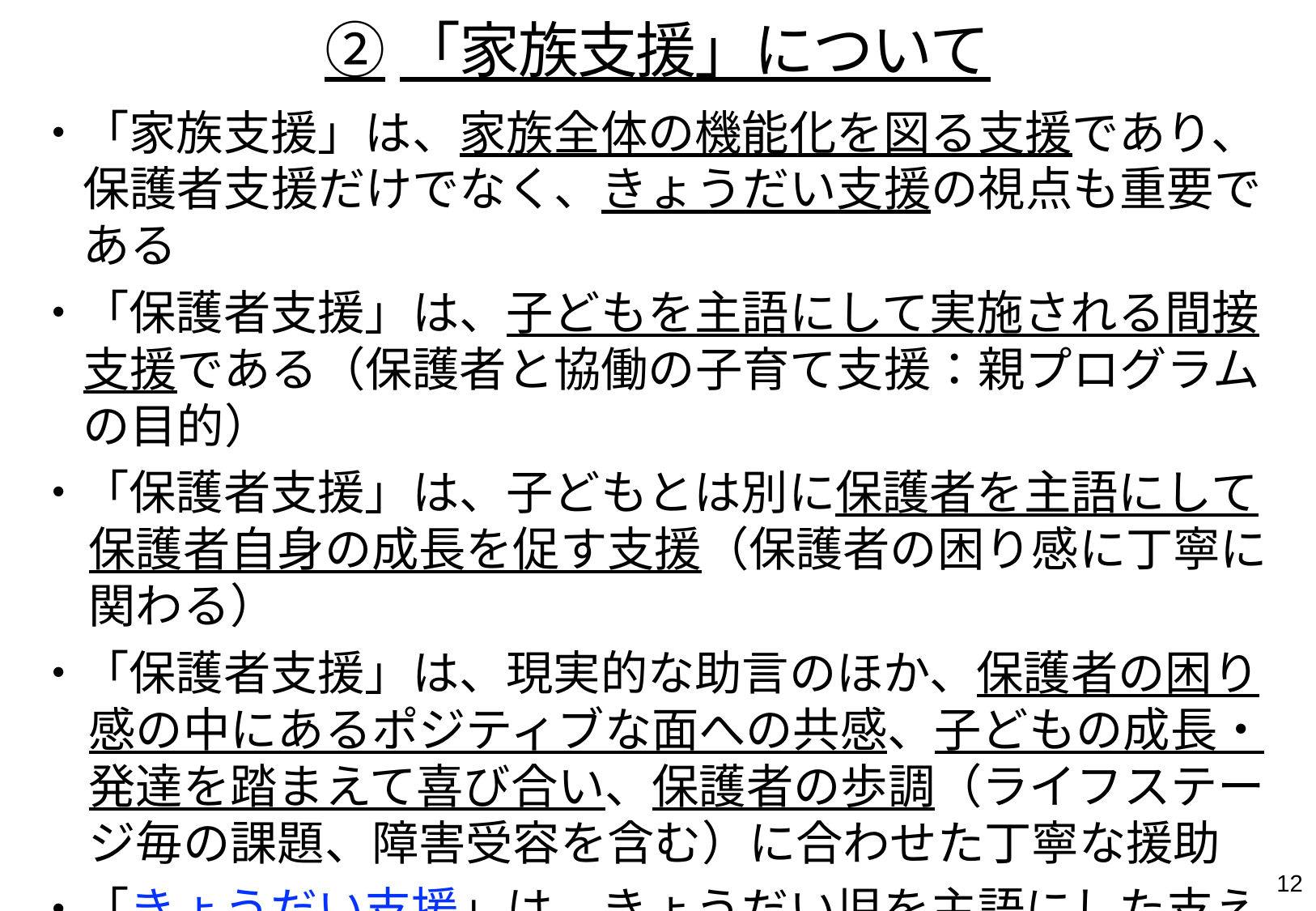

②「家族支援」について
・「家族支援」は、家族全体の機能化を図る支援であり、保護者支援だけでなく、きょうだい支援の視点も重要である
・「保護者支援」は、子どもを主語にして実施される間接支援である（保護者と協働の子育て支援：親プログラムの目的）
・「保護者支援」は、子どもとは別に保護者を主語にして保護者自身の成長を促す支援（保護者の困り感に丁寧に関わる）
・「保護者支援」は、現実的な助言のほか、保護者の困り感の中にあるポジティブな面への共感、子どもの成長・発達を踏まえて喜び合い、保護者の歩調（ライフステージ毎の課題、障害受容を含む）に合わせた丁寧な援助
・「きょうだい支援」は、きょうだい児を主語にした支え（ケアラーではなく一人の子どもとして主体的に成長できるように願って)
・「家族支援」は、ピアとの出会いが効果的なことも多い
12